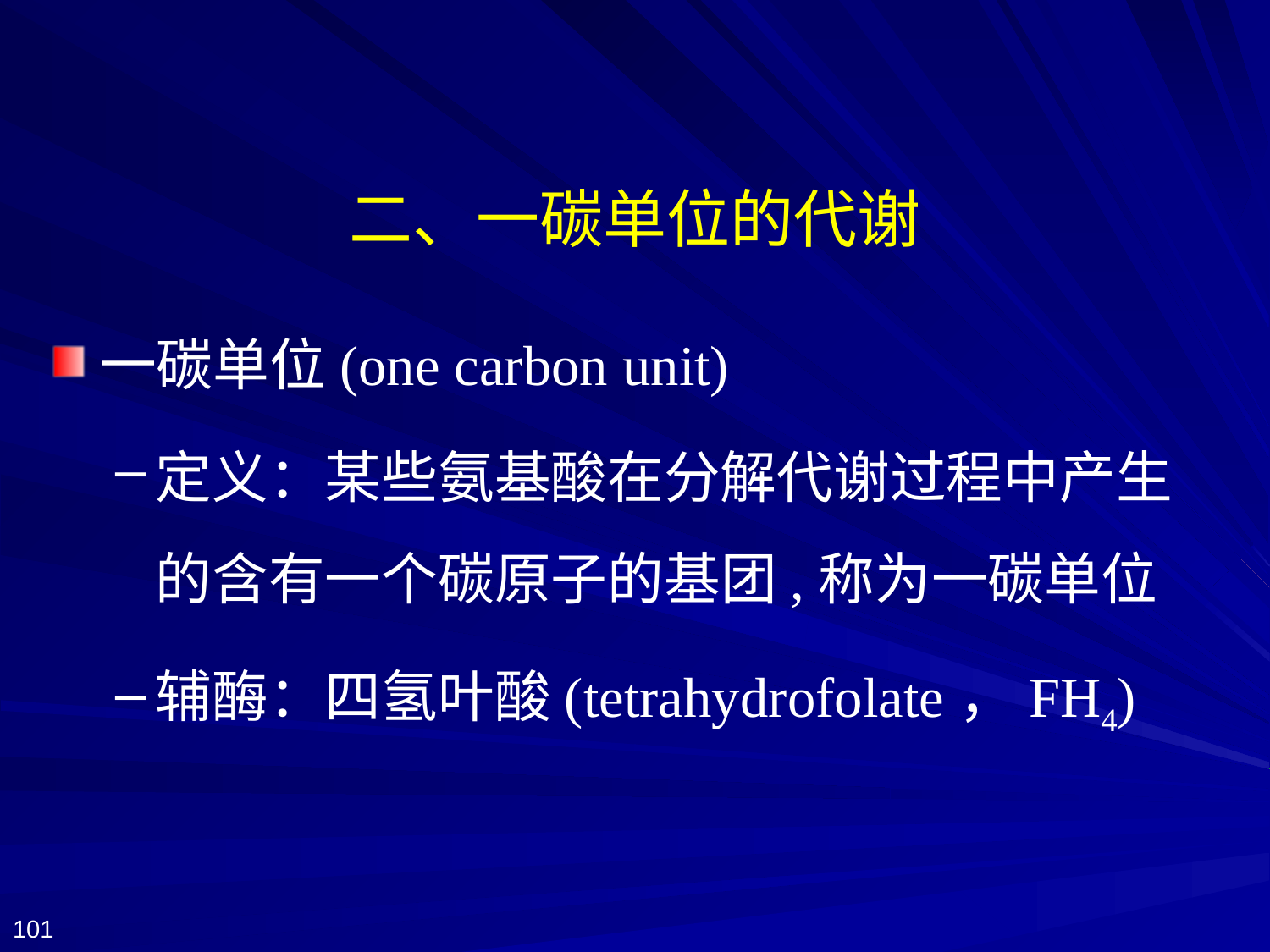

# 二、一碳单位的代谢
一碳单位(one carbon unit)
定义：某些氨基酸在分解代谢过程中产生 的含有一个碳原子的基团,称为一碳单位
辅酶：四氢叶酸(tetrahydrofolate，FH4)
101